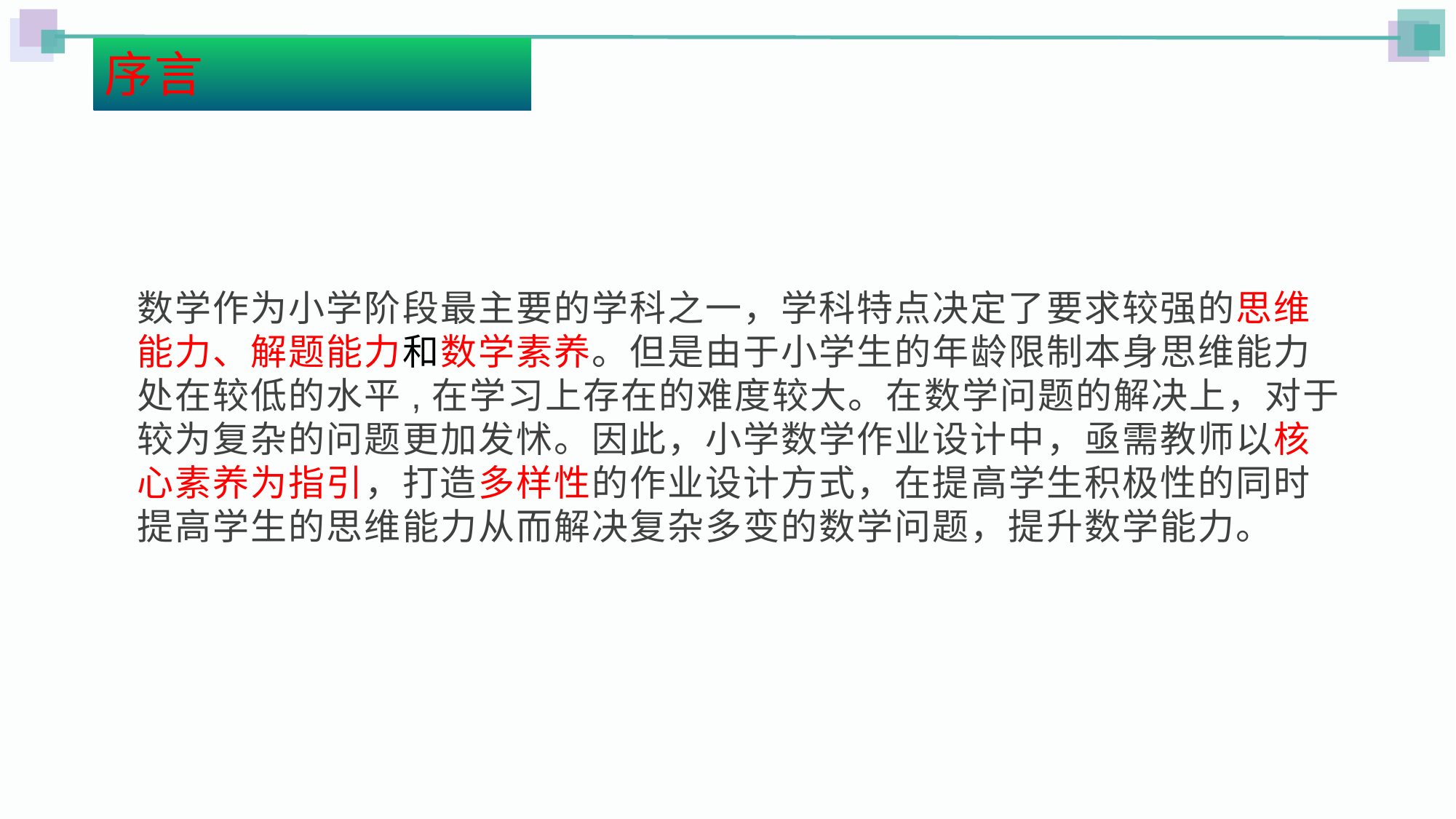

序言

数学作为小学阶段最主要的学科之一，学科特点决定了要求较强的思维能力、解题能力和数学素养。但是由于小学生的年龄限制本身思维能力处在较低的水平,在学习上存在的难度较大。在数学问题的解决上，对于较为复杂的问题更加发怵。因此，小学数学作业设计中，亟需教师以核心素养为指引，打造多样性的作业设计方式，在提高学生积极性的同时提高学生的思维能力从而解决复杂多变的数学问题，提升数学能力。